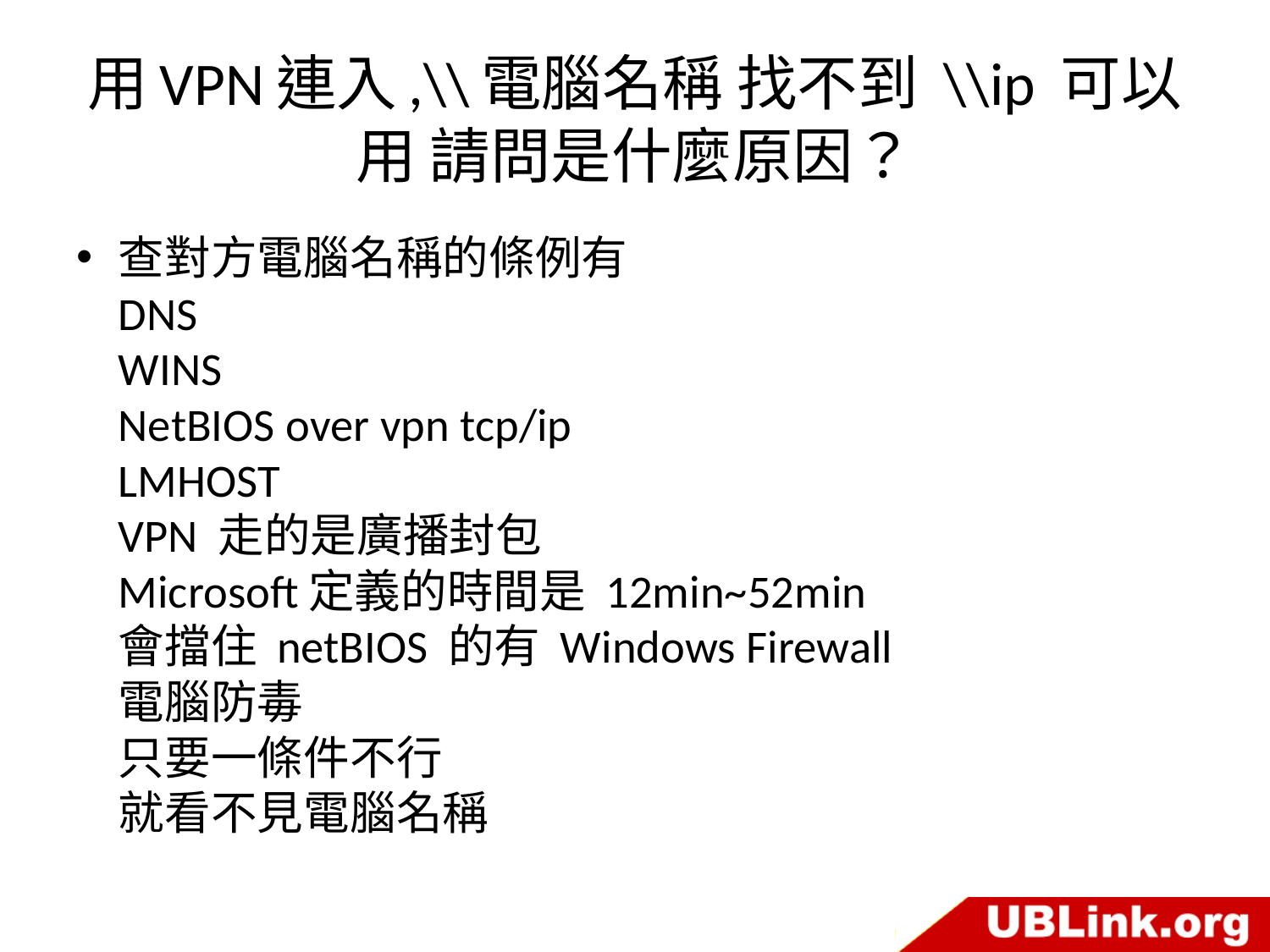

# 用VPN連入,\\電腦名稱 找不到 \\ip 可以用 請問是什麼原因？
查對方電腦名稱的條例有
DNS
WINS
NetBIOS over vpn tcp/ip
LMHOST
VPN 走的是廣播封包
Microsoft定義的時間是 12min~52min
會擋住 netBIOS 的有 Windows Firewall
電腦防毒
只要一條件不行
就看不見電腦名稱